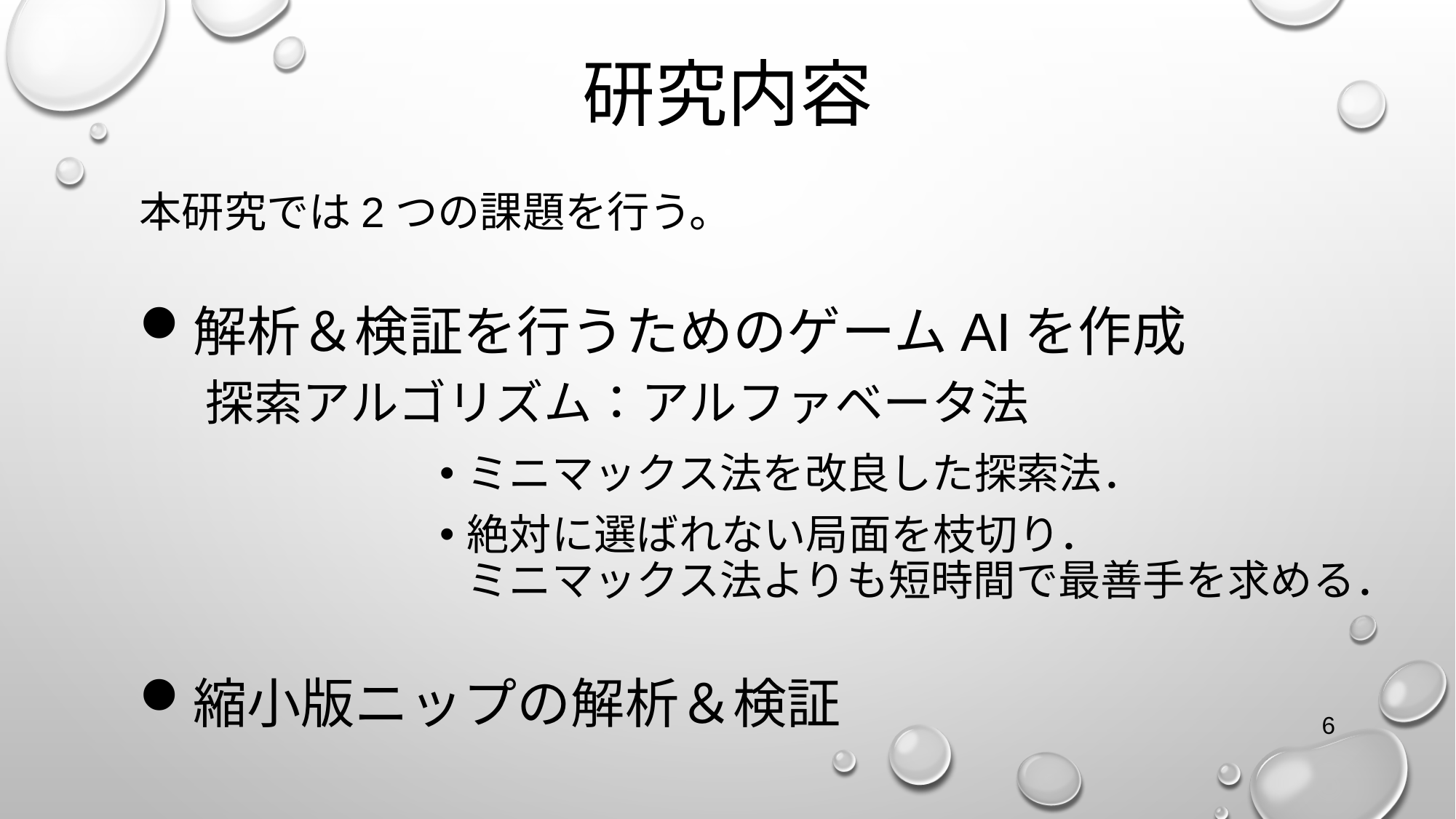

研究内容
本研究では2つの課題を行う。
解析＆検証を行うためのゲームAIを作成

縮小版ニップの解析＆検証
探索アルゴリズム：アルファベータ法
ミニマックス法を改良した探索法．
絶対に選ばれない局面を枝切り．
ミニマックス法よりも短時間で最善手を求める．
6